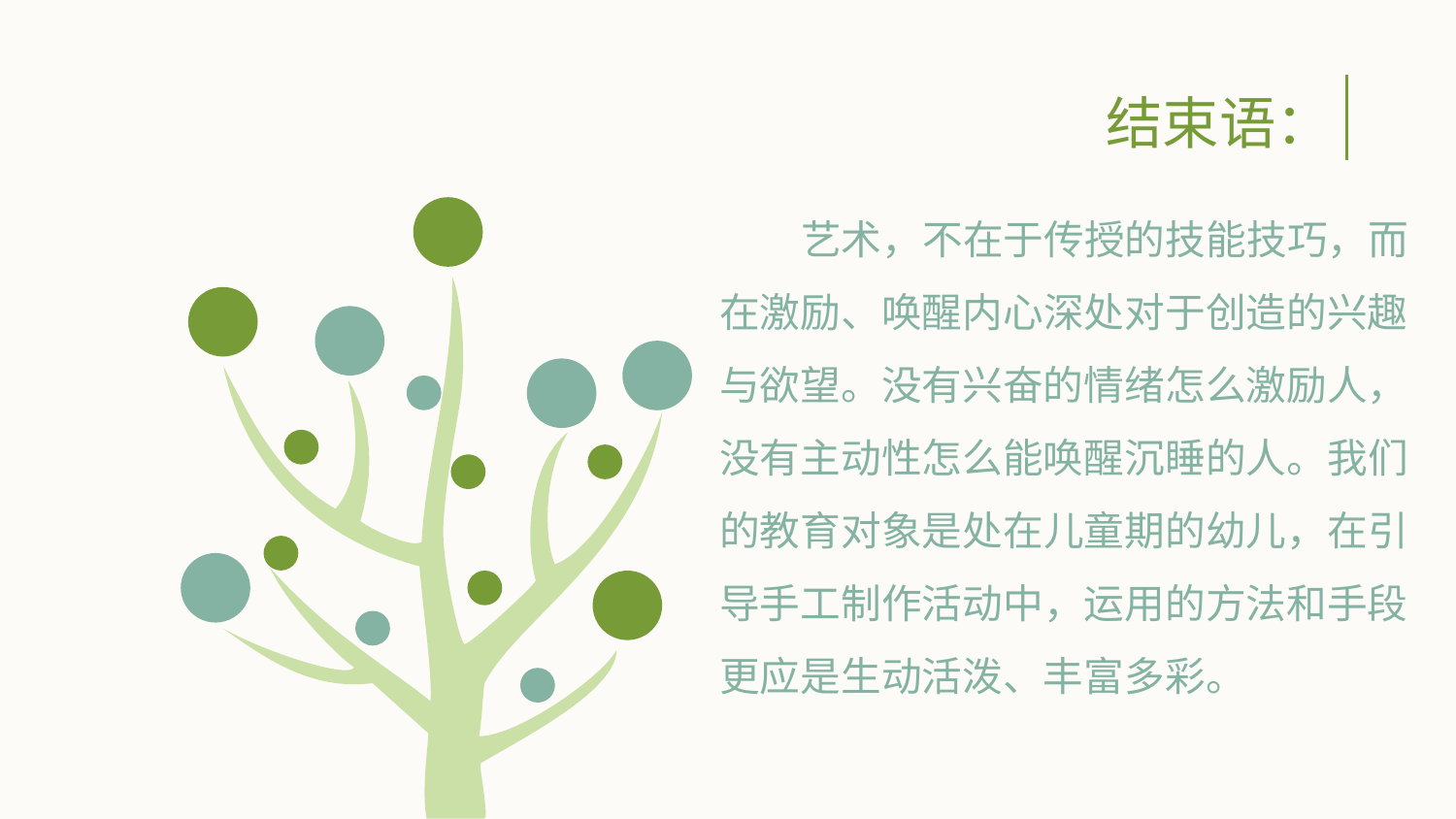

结束语：
        艺术，不在于传授的技能技巧，而在激励、唤醒内心深处对于创造的兴趣与欲望。没有兴奋的情绪怎么激励人，没有主动性怎么能唤醒沉睡的人。我们的教育对象是处在儿童期的幼儿，在引导手工制作活动中，运用的方法和手段更应是生动活泼、丰富多彩。